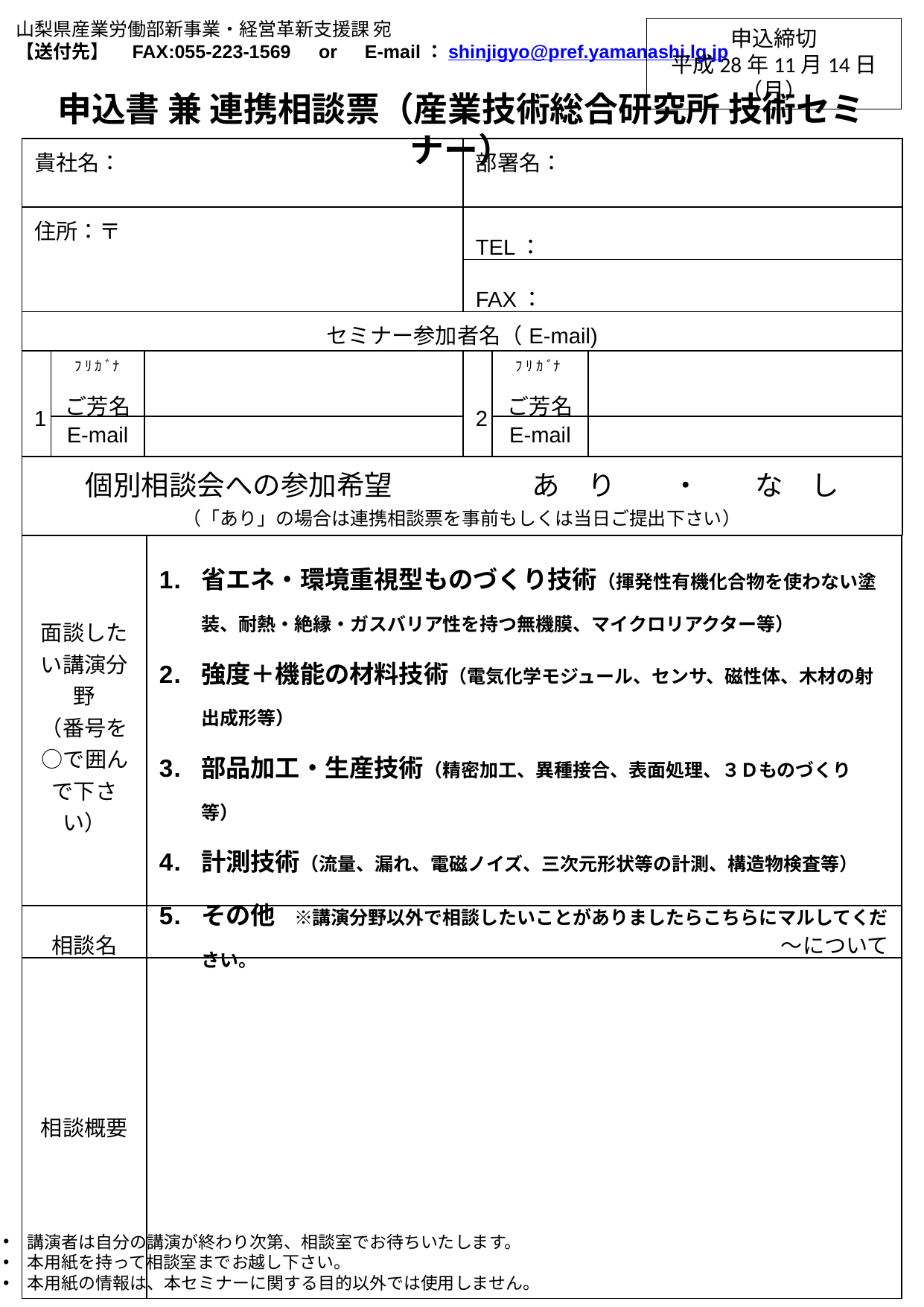

山梨県産業労働部新事業・経営革新支援課 宛
【送付先】　FAX:055-223-1569　or　E-mail：shinjigyo@pref.yamanashi.lg.jp

申込書 兼 連携相談票（産業技術総合研究所 技術セミナー）

申込締切
平成28年11月14日（月）
| 貴社名： |  |  | 部署名： |  |  |
| --- | --- | --- | --- | --- | --- |
| 住所：〒 |  |  | TEL： |  |  |
|  |  |  | FAX： |  |  |
| セミナー参加者名（E-mail) |  |  |  |  |  |
| 1 | ご芳名 |  | 2 | ご芳名 |  |
|  | E-mail |  |  | E-mail |  |
| 個別相談会への参加希望　　　　　あ　り　　・　　な　し （「あり」の場合は連携相談票を事前もしくは当日ご提出下さい） |  |  |  |  |  |
ﾌ ﾘ ｶ ﾞﾅ
ﾌ ﾘ ｶ ﾞﾅ
| 面談したい講演分野 （番号を○で囲んで下さい） | 省エネ・環境重視型ものづくり技術（揮発性有機化合物を使わない塗装、耐熱・絶縁・ガスバリア性を持つ無機膜、マイクロリアクター等） 強度＋機能の材料技術（電気化学モジュール、センサ、磁性体、木材の射出成形等） 部品加工・生産技術（精密加工、異種接合、表面処理、３Ｄものづくり等） 計測技術（流量、漏れ、電磁ノイズ、三次元形状等の計測、構造物検査等） その他　※講演分野以外で相談したいことがありましたらこちらにマルしてください。 |
| --- | --- |
| 相談名 | ～について |
| 相談概要 |  |
講演者は自分の講演が終わり次第、相談室でお待ちいたします。
本用紙を持って相談室までお越し下さい。
本用紙の情報は、本セミナーに関する目的以外では使用しません。